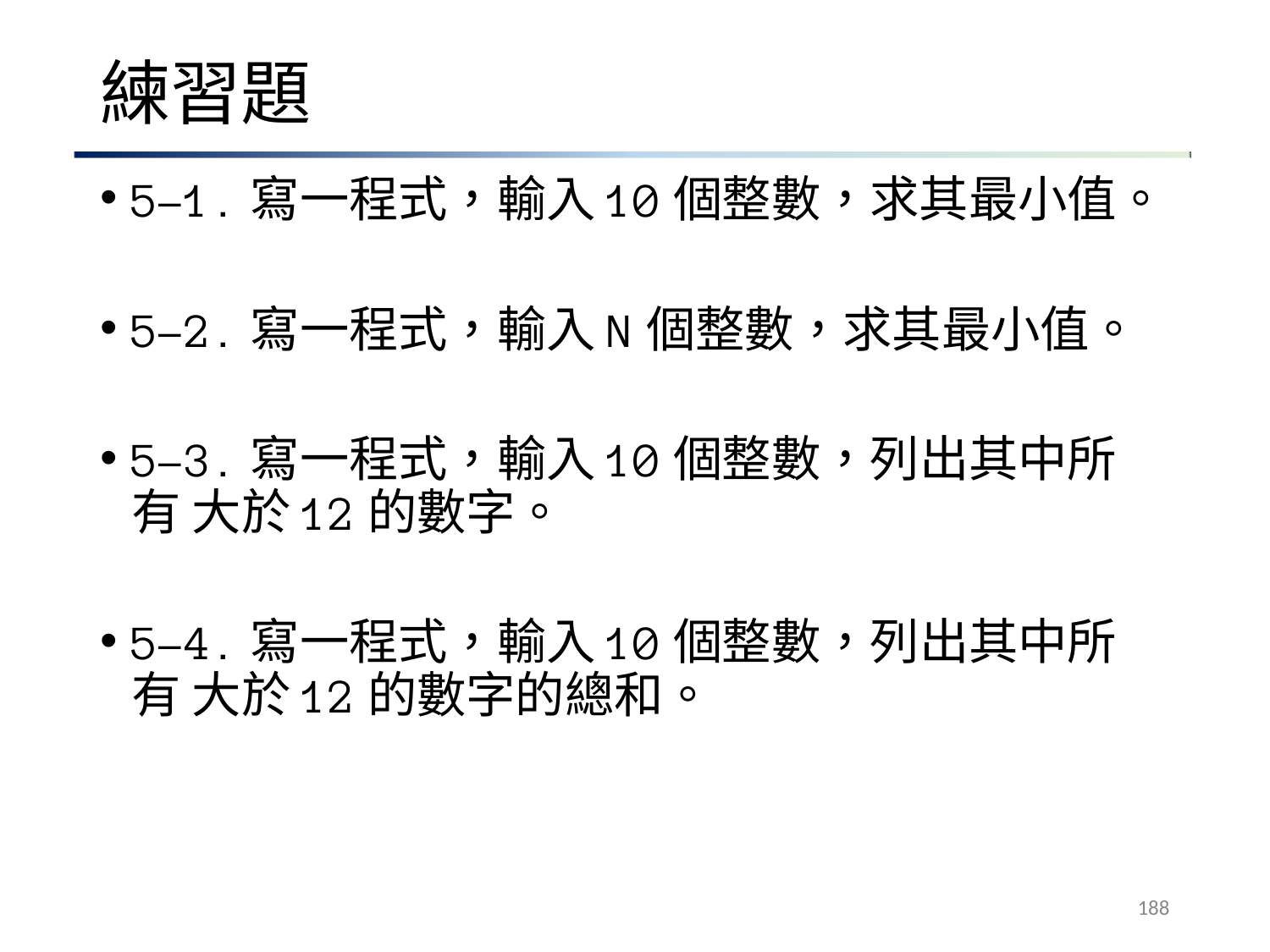

# 練習題
5-1.寫一程式，輸入10個整數，求其最小值。

5-2.寫一程式，輸入N個整數，求其最小值。

5-3.寫一程式，輸入10個整數，列出其中所有 大於12的數字。

5-4.寫一程式，輸入10個整數，列出其中所有 大於12的數字的總和。
188